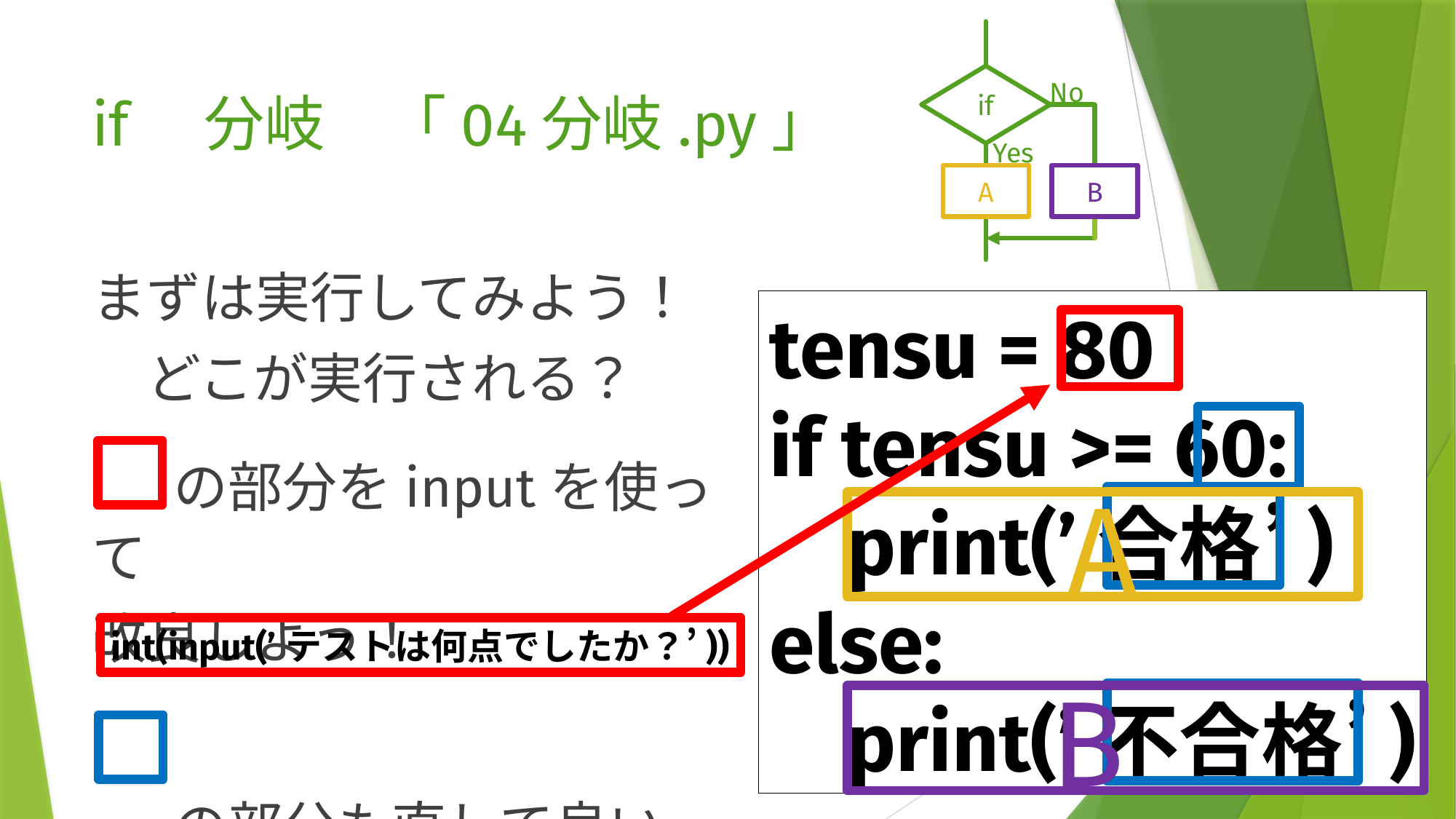

No
if
Yes
A
B
# if　分岐　「04分岐.py」
まずは実行してみよう！
　どこが実行される？
　の部分をinputを使って
改良しよう！

　の部分も直して良い
tensu = 80
if tensu >= 60:
    print(’合格’)
else:
    print(’不合格’)

A
int(input(’テストは何点でしたか？’))

      B